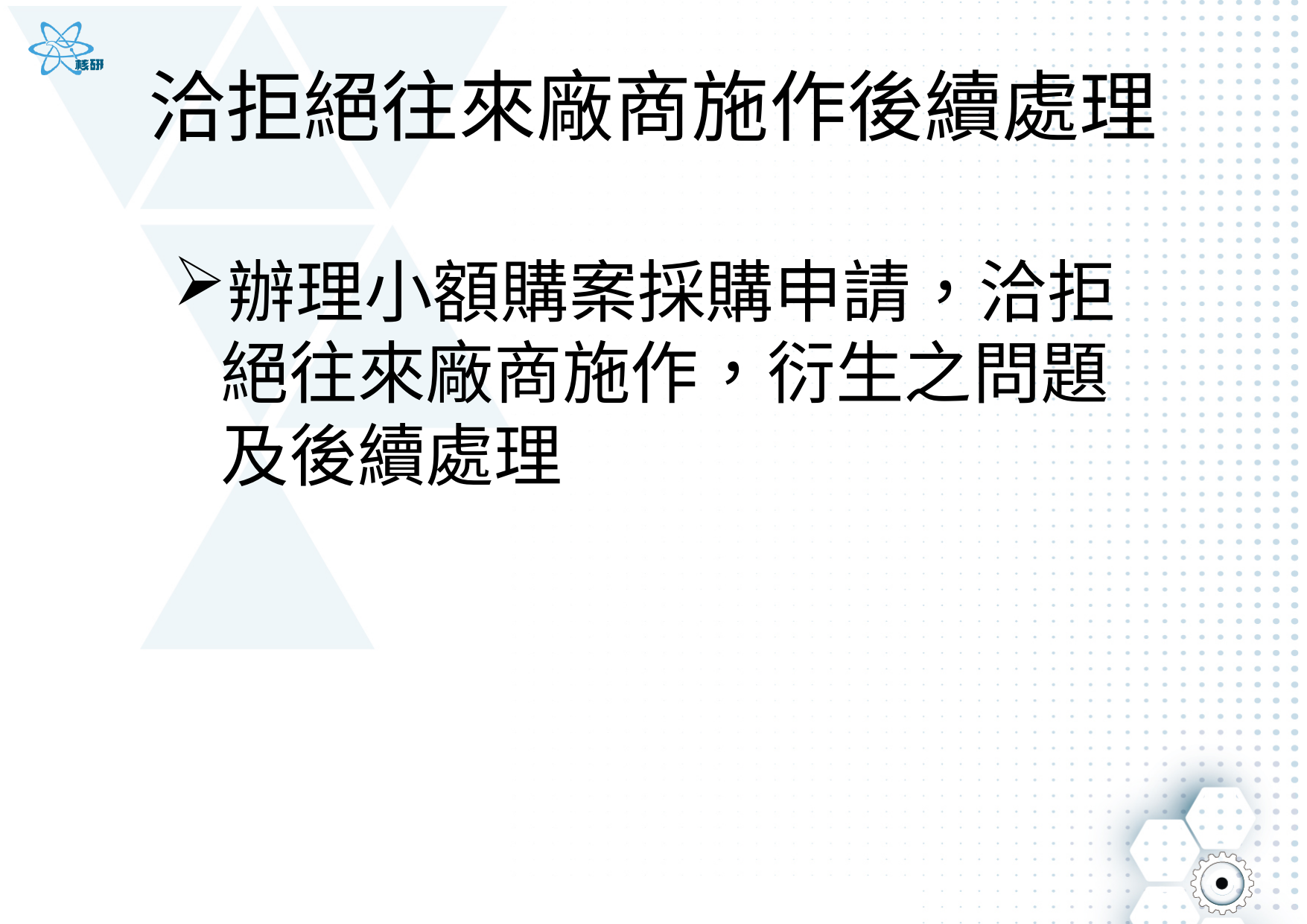

# 洽拒絕往來廠商施作後續處理
辦理小額購案採購申請，洽拒絕往來廠商施作，衍生之問題及後續處理